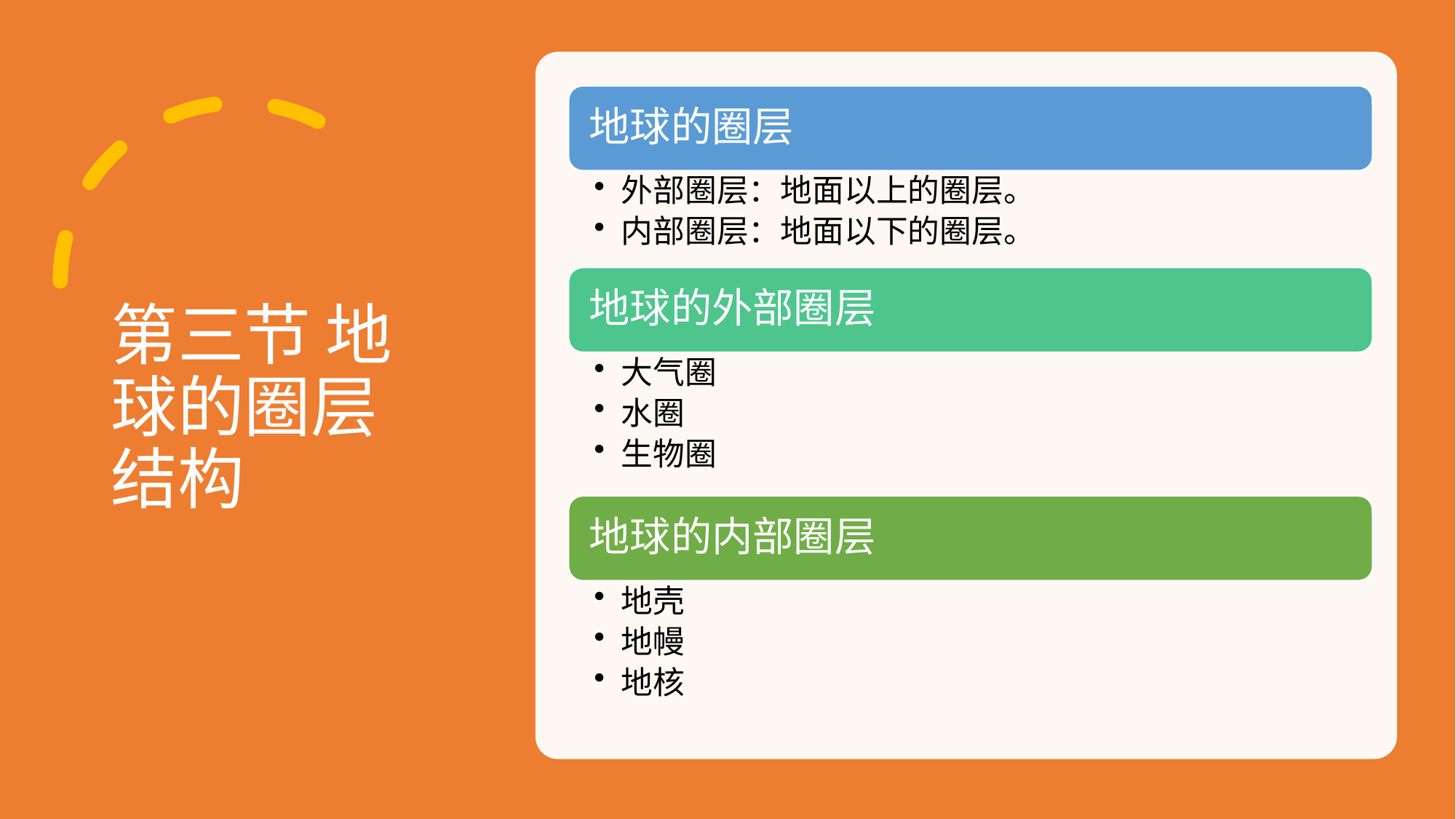

地球的圈层
外部圈层：地面以上的圈层。
内部圈层：地面以下的圈层。
地球的外部圈层
大气圈
水圈
生物圈
地球的内部圈层
地壳
地幔
地核
# 第三节 地球的圈层结构